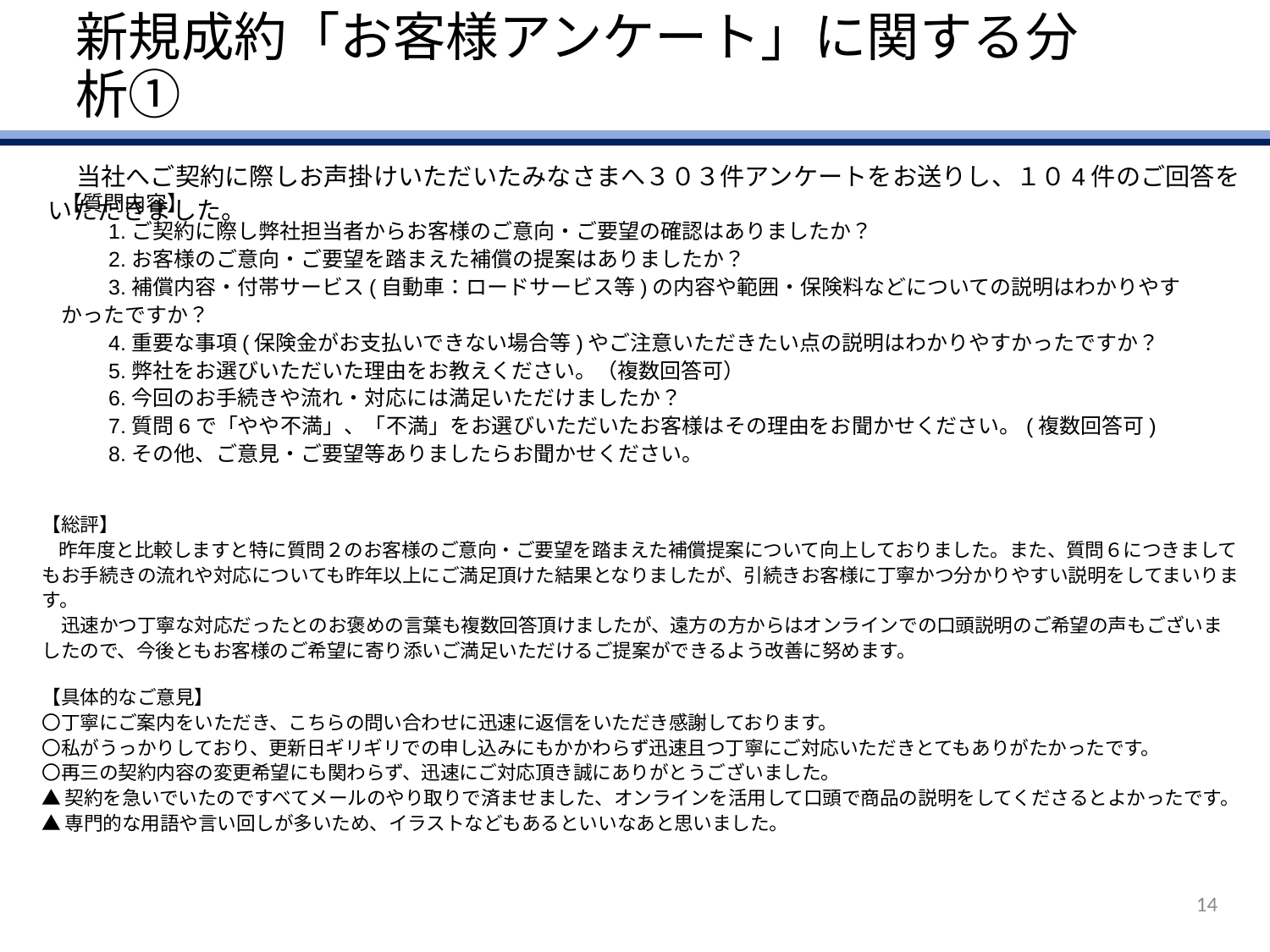

新規成約「お客様アンケート」に関する分析①
当社へご契約に際しお声掛けいただいたみなさまへ３０３件アンケートをお送りし、１０4件のご回答をいただきました。
【質問内容】
　　1.ご契約に際し弊社担当者からお客様のご意向・ご要望の確認はありましたか？
　　2.お客様のご意向・ご要望を踏まえた補償の提案はありましたか？
　　3.補償内容・付帯サービス(自動車：ロードサービス等)の内容や範囲・保険料などについての説明はわかりやすかったですか？
　　4.重要な事項(保険金がお支払いできない場合等)やご注意いただきたい点の説明はわかりやすかったですか？
　　5.弊社をお選びいただいた理由をお教えください。（複数回答可）
　　6.今回のお手続きや流れ・対応には満足いただけましたか？
　　7.質問6で「やや不満」、「不満」をお選びいただいたお客様はその理由をお聞かせください。(複数回答可)
　　8.その他、ご意見・ご要望等ありましたらお聞かせください。

【総評】
   昨年度と比較しますと特に質問２のお客様のご意向・ご要望を踏まえた補償提案について向上しておりました。また、質問６につきましてもお手続きの流れや対応についても昨年以上にご満足頂けた結果となりましたが、引続きお客様に丁寧かつ分かりやすい説明をしてまいります。
　迅速かつ丁寧な対応だったとのお褒めの言葉も複数回答頂けましたが、遠方の方からはオンラインでの口頭説明のご希望の声もございましたので、今後ともお客様のご希望に寄り添いご満足いただけるご提案ができるよう改善に努めます。

【具体的なご意見】
〇丁寧にご案内をいただき、こちらの問い合わせに迅速に返信をいただき感謝しております。
〇私がうっかりしており、更新日ギリギリでの申し込みにもかかわらず迅速且つ丁寧にご対応いただきとてもありがたかったです。
〇再三の契約内容の変更希望にも関わらず、迅速にご対応頂き誠にありがとうございました。
▲契約を急いでいたのですべてメールのやり取りで済ませました、オンラインを活用して口頭で商品の説明をしてくださるとよかったです。
▲専門的な用語や言い回しが多いため、イラストなどもあるといいなあと思いました。
14